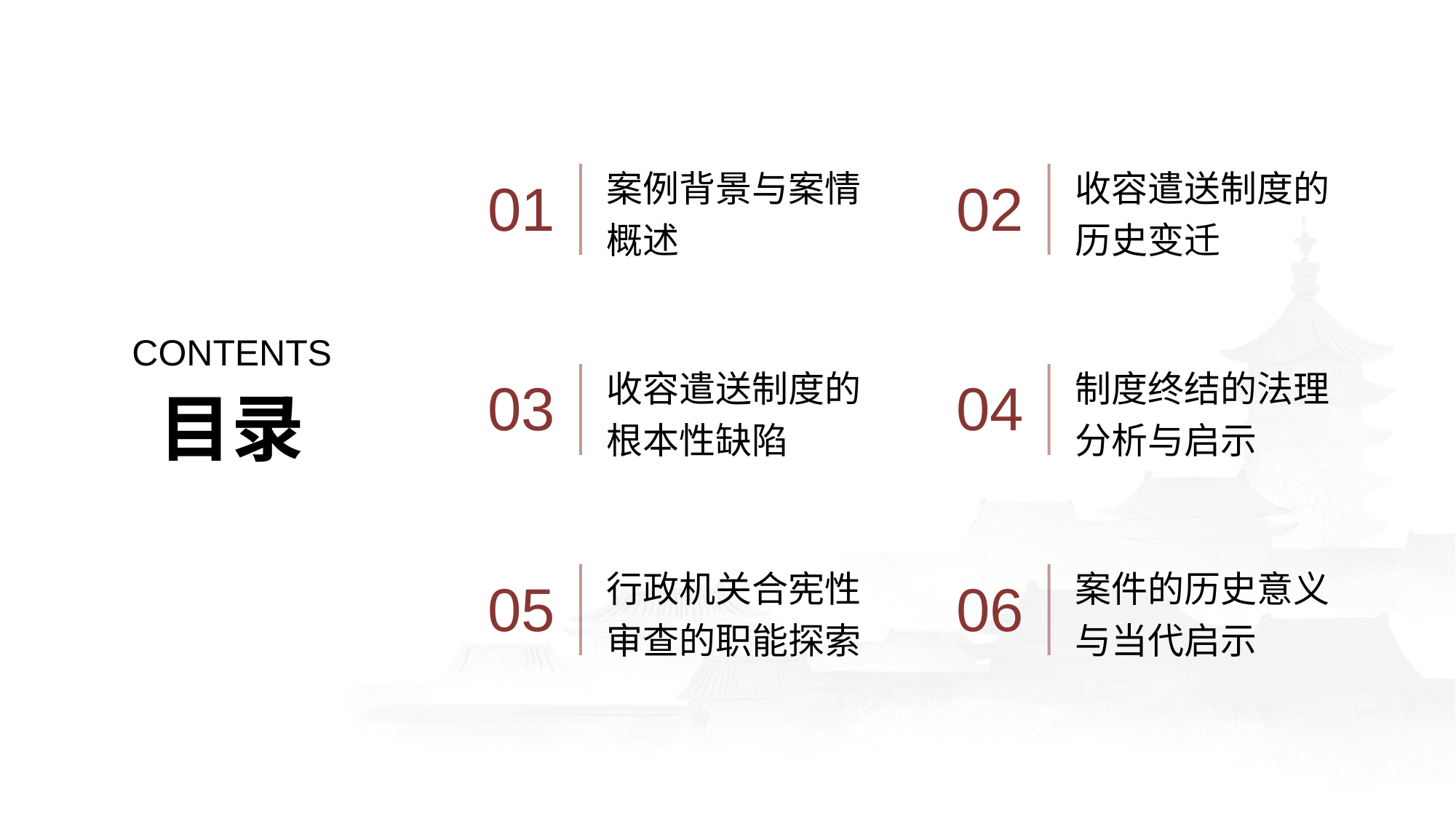

案例背景与案情概述
收容遣送制度的历史变迁

01
02
CONTENTS
收容遣送制度的根本性缺陷
制度终结的法理分析与启示

03
04
目录
行政机关合宪性审查的职能探索
案件的历史意义与当代启示

05
06